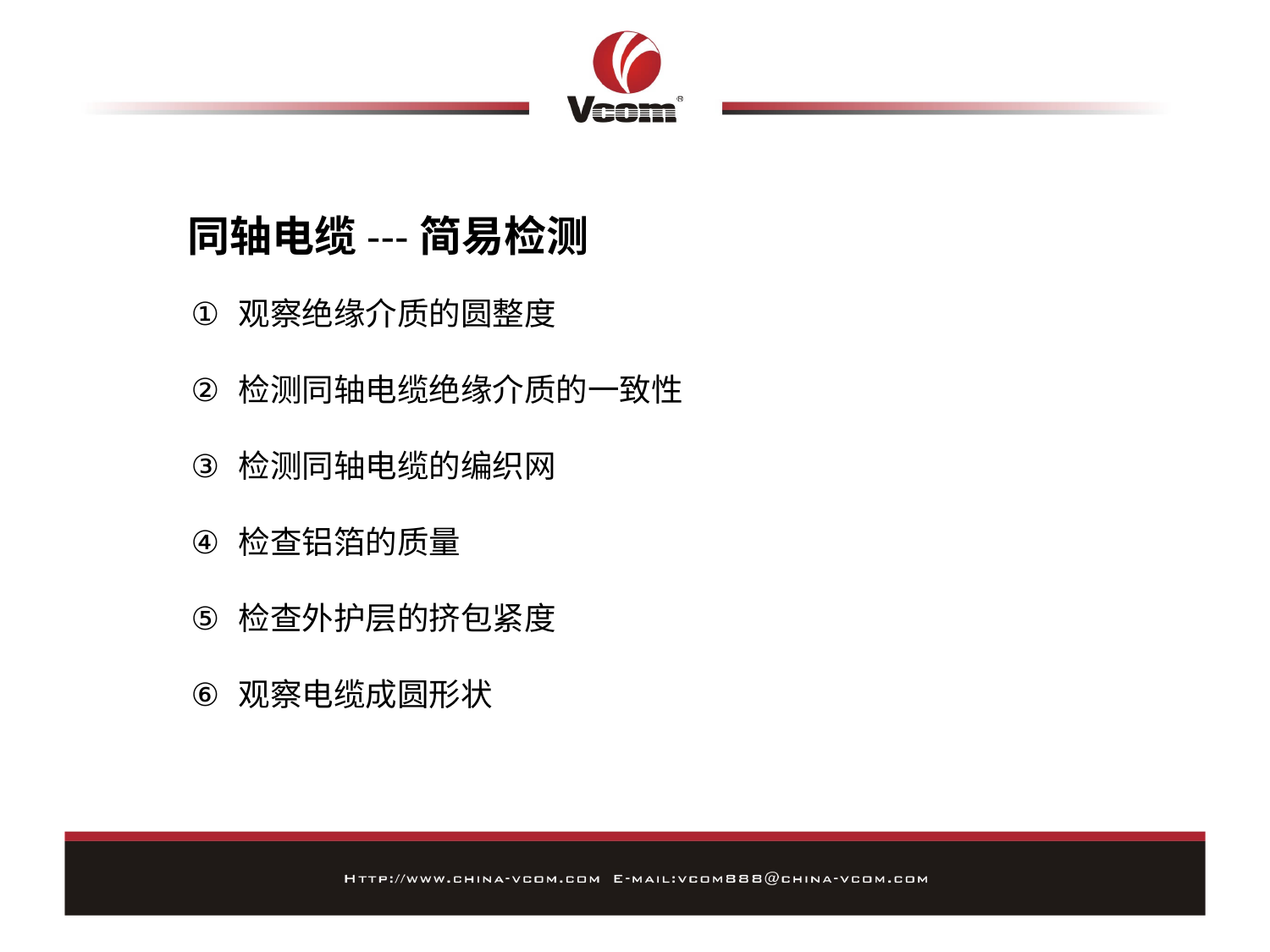

同轴电缆---简易检测
观察绝缘介质的圆整度

检测同轴电缆绝缘介质的一致性

检测同轴电缆的编织网

检查铝箔的质量

检查外护层的挤包紧度

观察电缆成圆形状